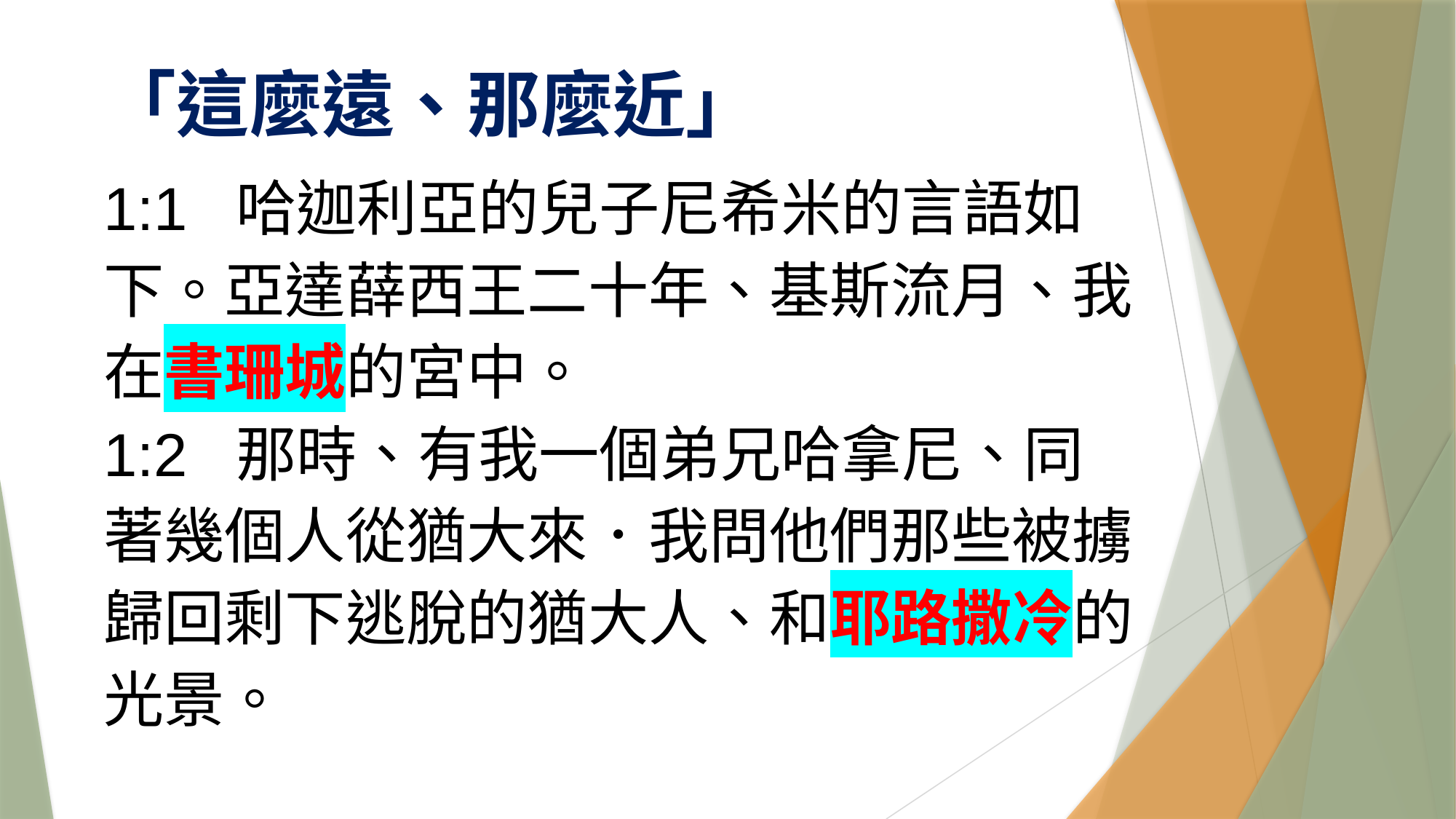

#
「這麼遠、那麼近」
1:1  哈迦利亞的兒子尼希米的言語如下。亞達薛西王二十年、基斯流月、我在書珊城的宮中。
1:2  那時、有我一個弟兄哈拿尼、同著幾個人從猶大來．我問他們那些被擄歸回剩下逃脫的猶大人、和耶路撒冷的光景。